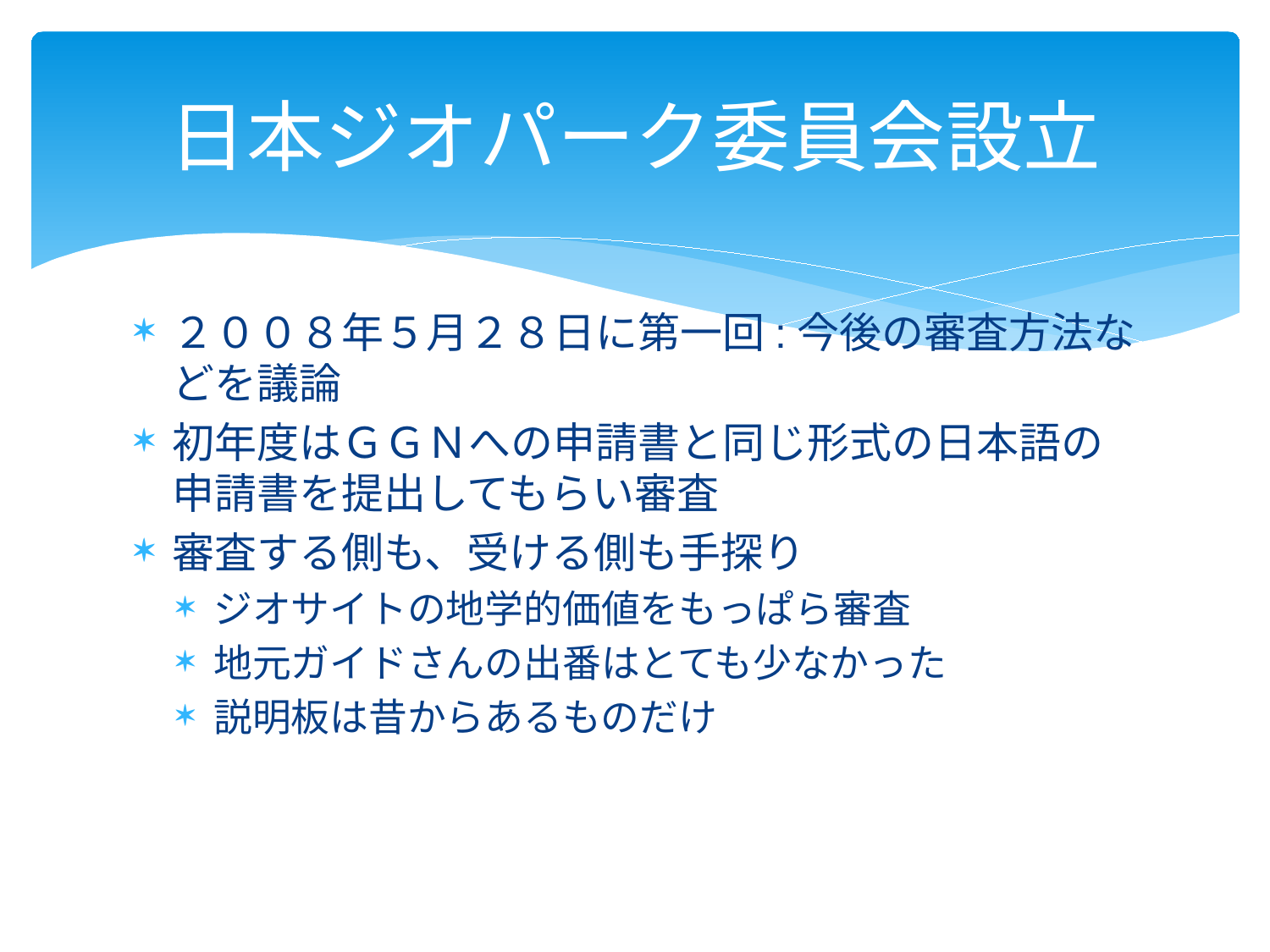

# 日本ジオパーク委員会設立
２００８年５月２８日に第一回:今後の審査方法などを議論
初年度はＧＧＮへの申請書と同じ形式の日本語の申請書を提出してもらい審査
審査する側も、受ける側も手探り
ジオサイトの地学的価値をもっぱら審査
地元ガイドさんの出番はとても少なかった
説明板は昔からあるものだけ